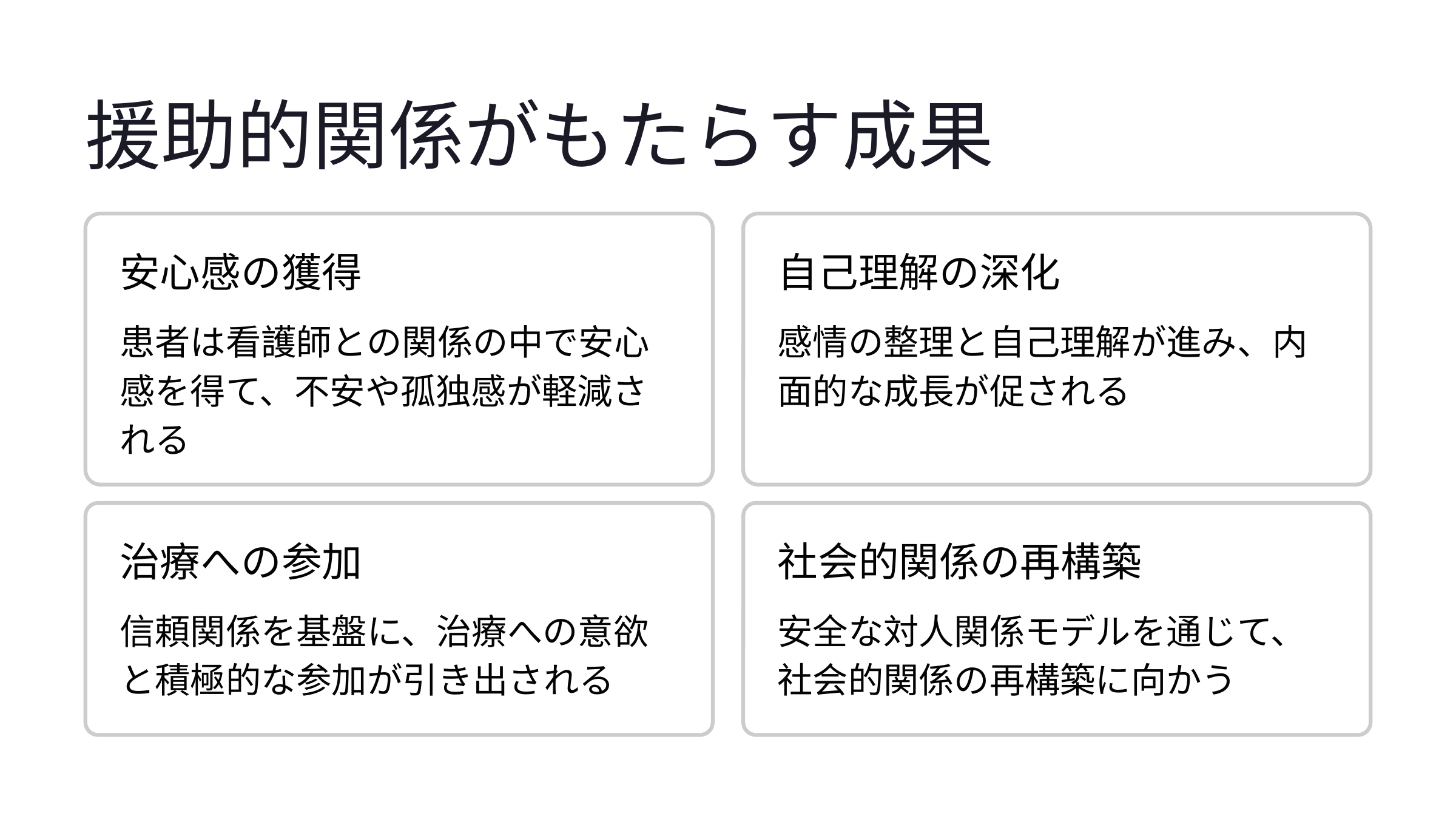

援助的関係がもたらす成果

安心感の獲得
自己理解の深化
患者は看護師との関係の中で安心感を得て、不安や孤独感が軽減される
感情の整理と自己理解が進み、内面的な成長が促される

治療への参加
社会的関係の再構築
信頼関係を基盤に、治療への意欲と積極的な参加が引き出される
安全な対人関係モデルを通じて、社会的関係の再構築に向かう